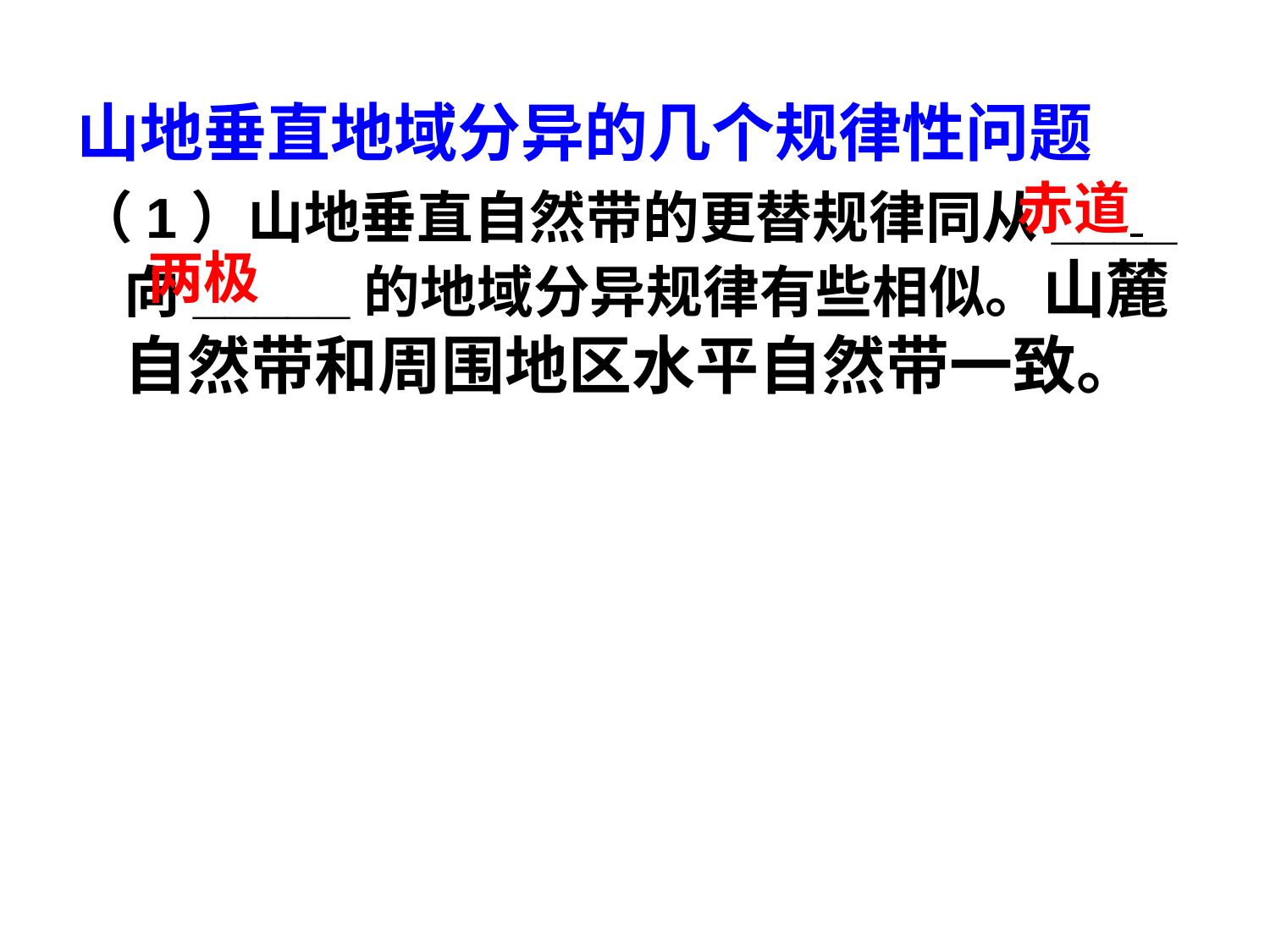

山地垂直地域分异的几个规律性问题
（1）山地垂直自然带的更替规律同从____向_____的地域分异规律有些相似。山麓自然带和周围地区水平自然带一致。

赤道
两极